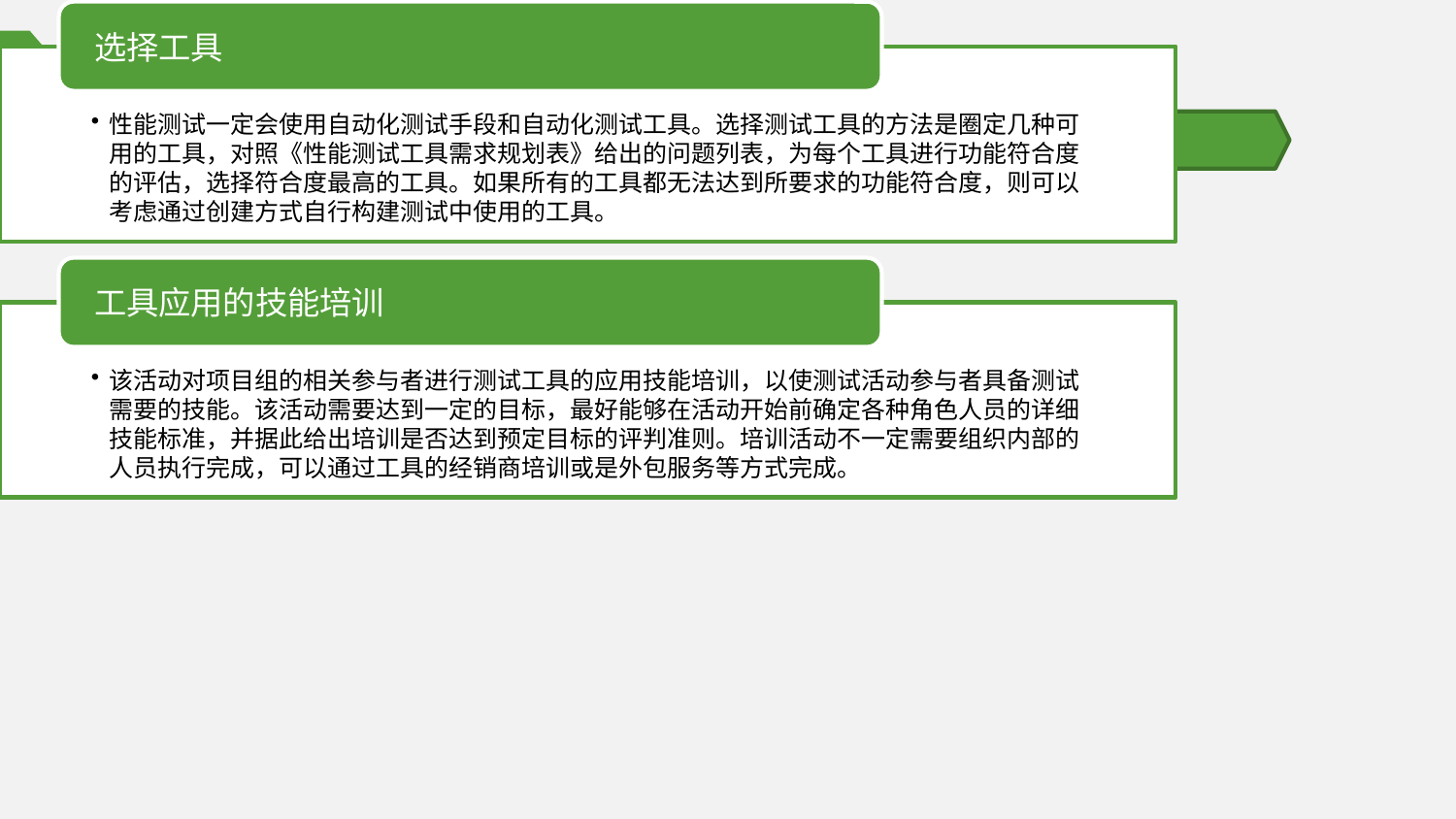

性能测试准备
测试工具的引入
性能测试一定会使用自动化测试手段和自动化测试工具。选择测试工具的方法是圈定几种可用的工具，对照《性能测试工具需求规划表》给出的问题列表，为每个工具进行功能符合度的评估，选择符合度最高的工具。如果所有的工具都无法达到所要求的功能符合度，则可以考虑通过创建方式自行构建测试中使用的工具。
选择工具
该活动对项目组的相关参与者进行测试工具的应用技能培训，以使测试活动参与者具备测试需要的技能。该活动需要达到一定的目标，最好能够在活动开始前确定各种角色人员的详细技能标准，并据此给出培训是否达到预定目标的评判准则。培训活动不一定需要组织内部的人员执行完成，可以通过工具的经销商培训或是外包服务等方式完成。
工具应用的技能培训